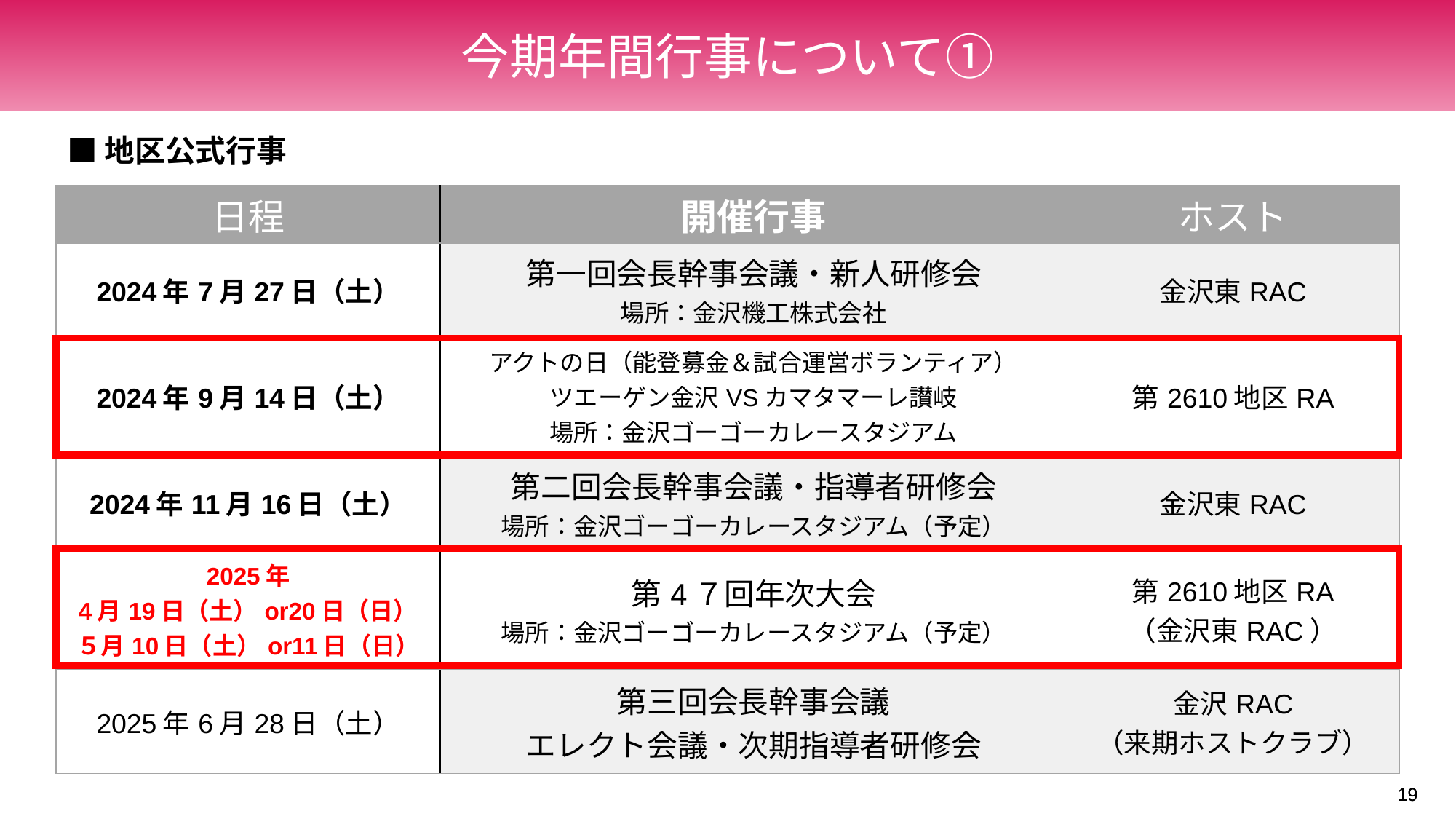

今期年間行事について①
■地区公式行事
| 日程 | 開催行事 | ホスト |
| --- | --- | --- |
| 2024年7月27日（土） | 第一回会長幹事会議・新人研修会 場所：金沢機工株式会社 | 金沢東RAC |
| 2024年9月14日（土） | アクトの日（能登募金＆試合運営ボランティア） ツエーゲン金沢VSカマタマーレ讃岐 場所：金沢ゴーゴーカレースタジアム | 第2610地区RA |
| 2024年11月16日（土） | 第二回会長幹事会議・指導者研修会 場所：金沢ゴーゴーカレースタジアム（予定） | 金沢東RAC |
| 2025年 4月19日（土）or20日（日） ５月10日（土）or11日（日） | 第4７回年次大会 場所：金沢ゴーゴーカレースタジアム（予定） | 第2610地区RA （金沢東RAC） |
| 2025年6月28日（土） | 第三回会長幹事会議 エレクト会議・次期指導者研修会 | 金沢RAC （来期ホストクラブ） |